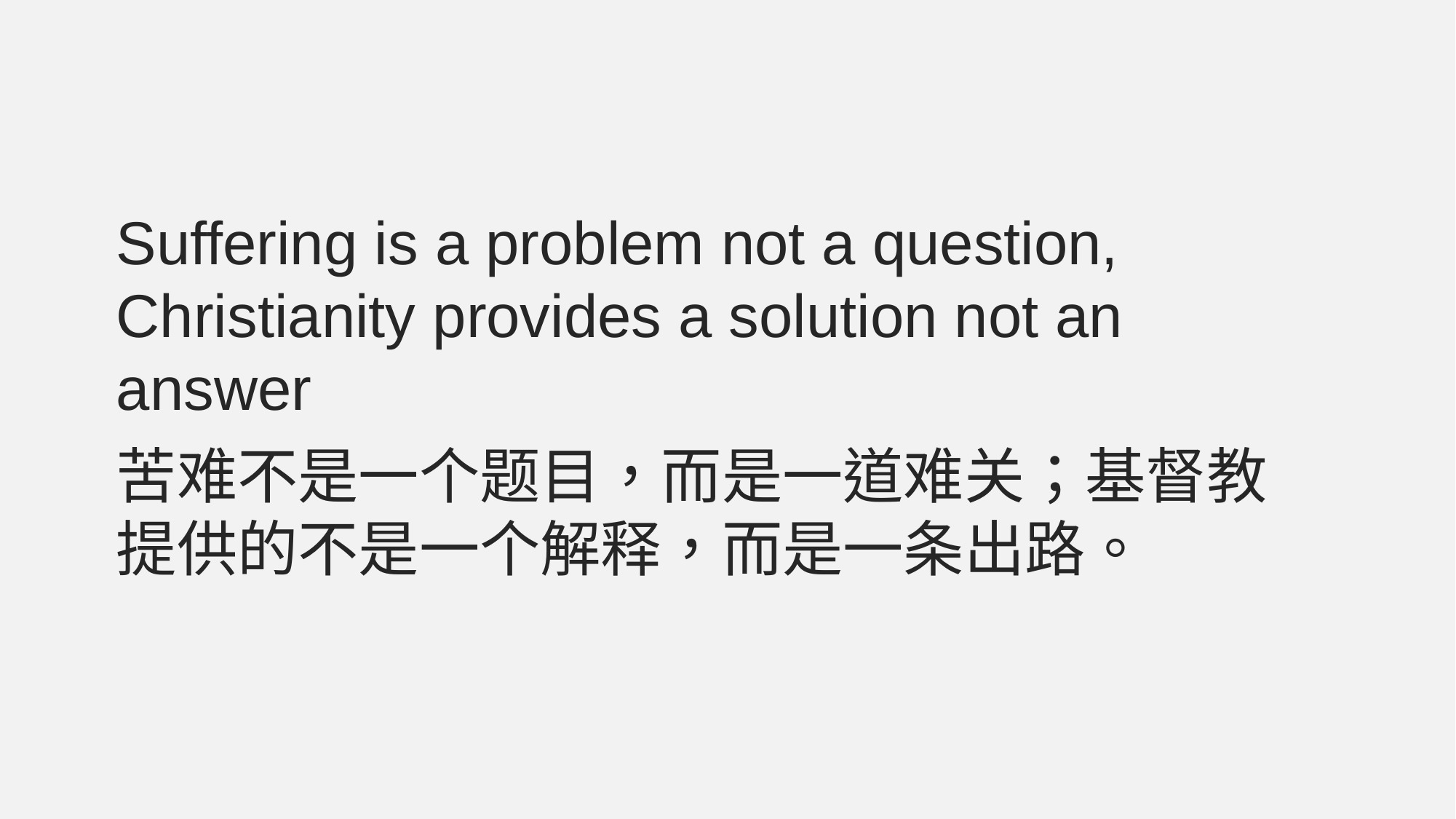

Suffering is a problem not a question, Christianity provides a solution not an answer
苦难不是一个题目，而是一道难关；基督教提供的不是一个解释，而是一条出路。